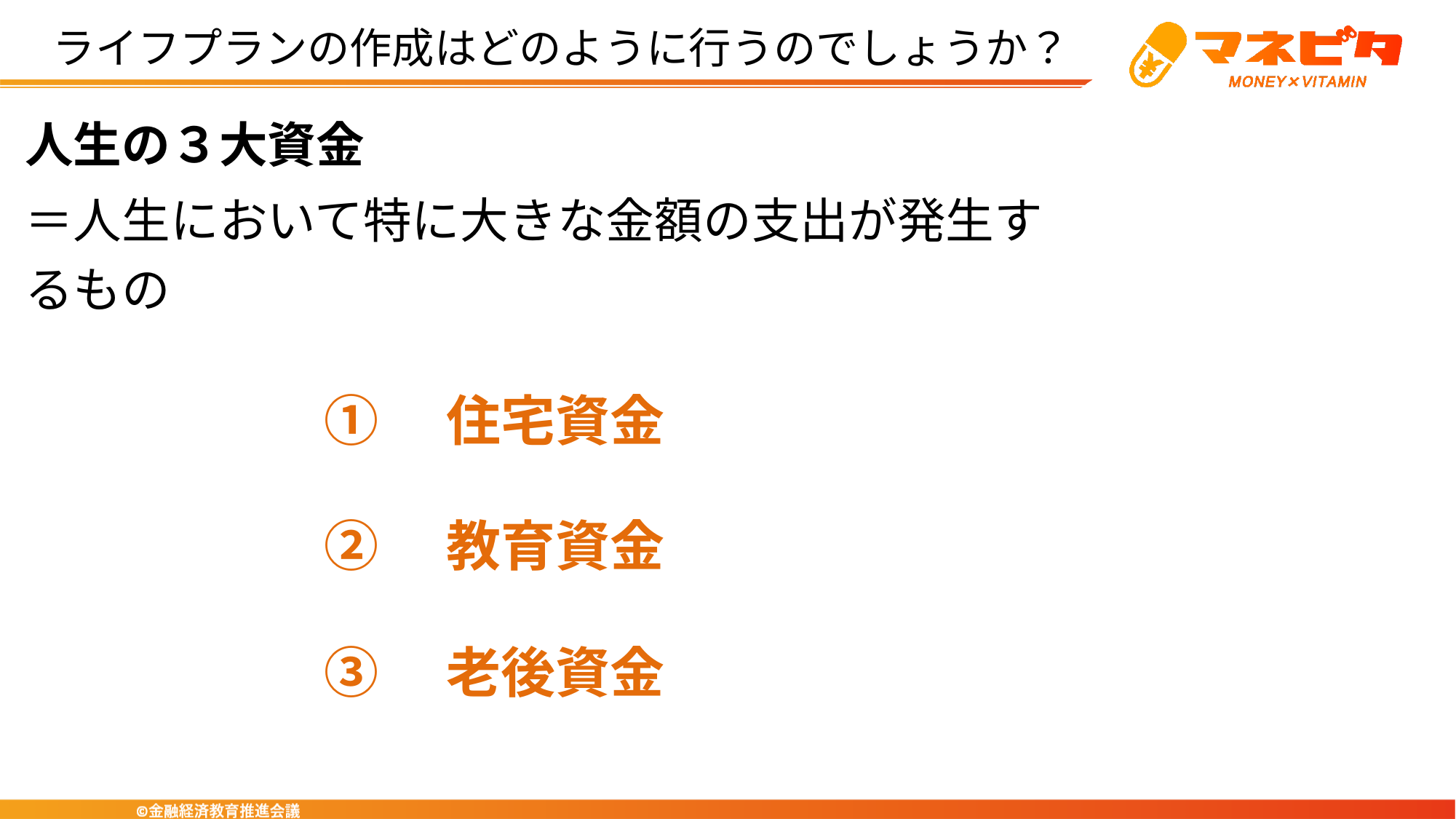

ライフプランの作成はどのように行うのでしょうか？
人生の３大資金
＝人生において特に大きな金額の支出が発生するもの
①　住宅資金
②　教育資金
③　老後資金